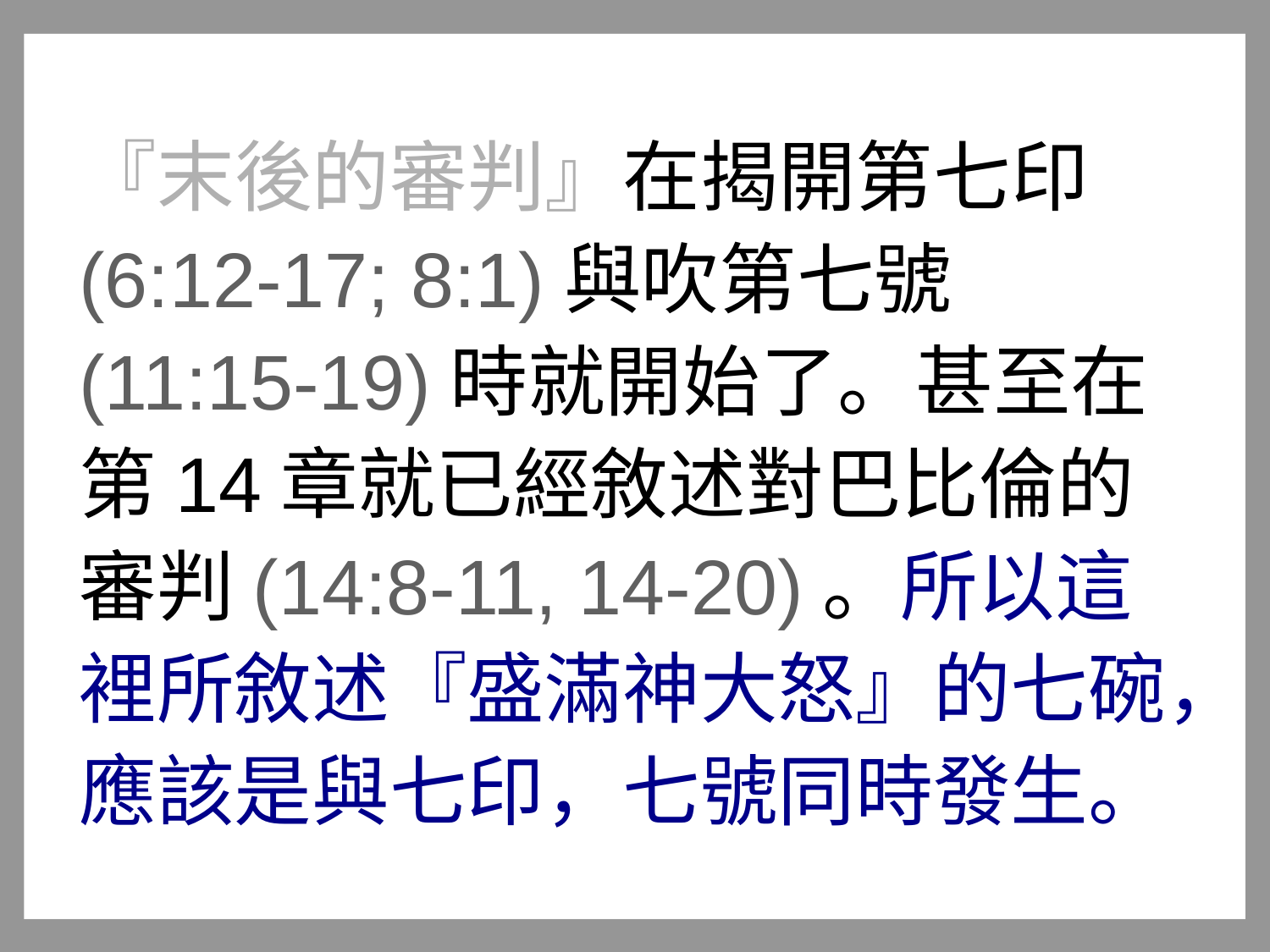

『末後的審判』在揭開第七印(6:12-17; 8:1)與吹第七號(11:15-19)時就開始了。甚至在第14章就已經敘述對巴比倫的審判(14:8-11, 14-20)。所以這裡所敘述『盛滿神大怒』的七碗，應該是與七印，七號同時發生。